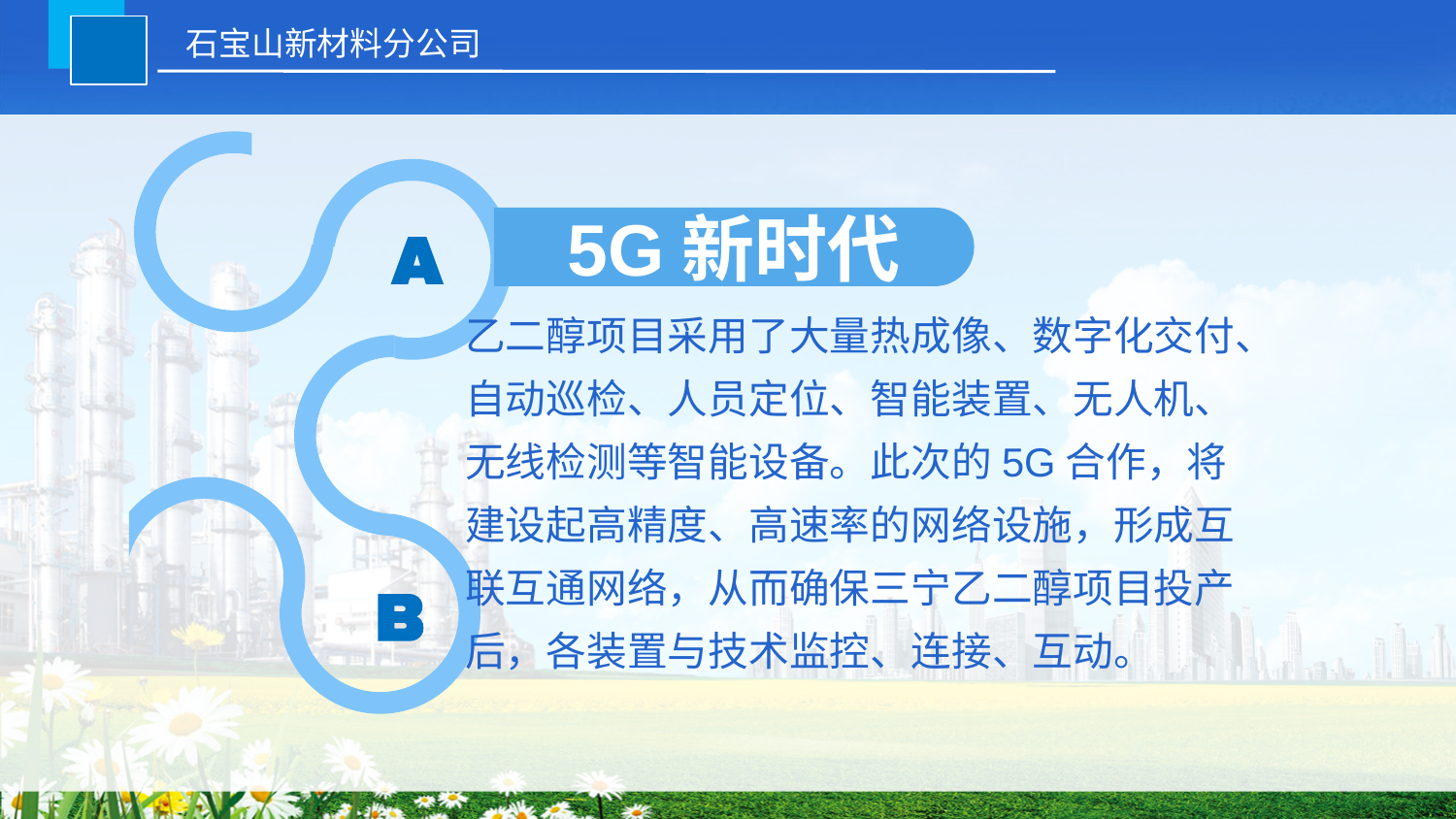

石宝山新材料分公司

5G新时代
A
乙二醇项目采用了大量热成像、数字化交付、自动巡检、人员定位、智能装置、无人机、无线检测等智能设备。此次的5G合作，将建设起高精度、高速率的网络设施，形成互联互通网络，从而确保三宁乙二醇项目投产后，各装置与技术监控、连接、互动。

B